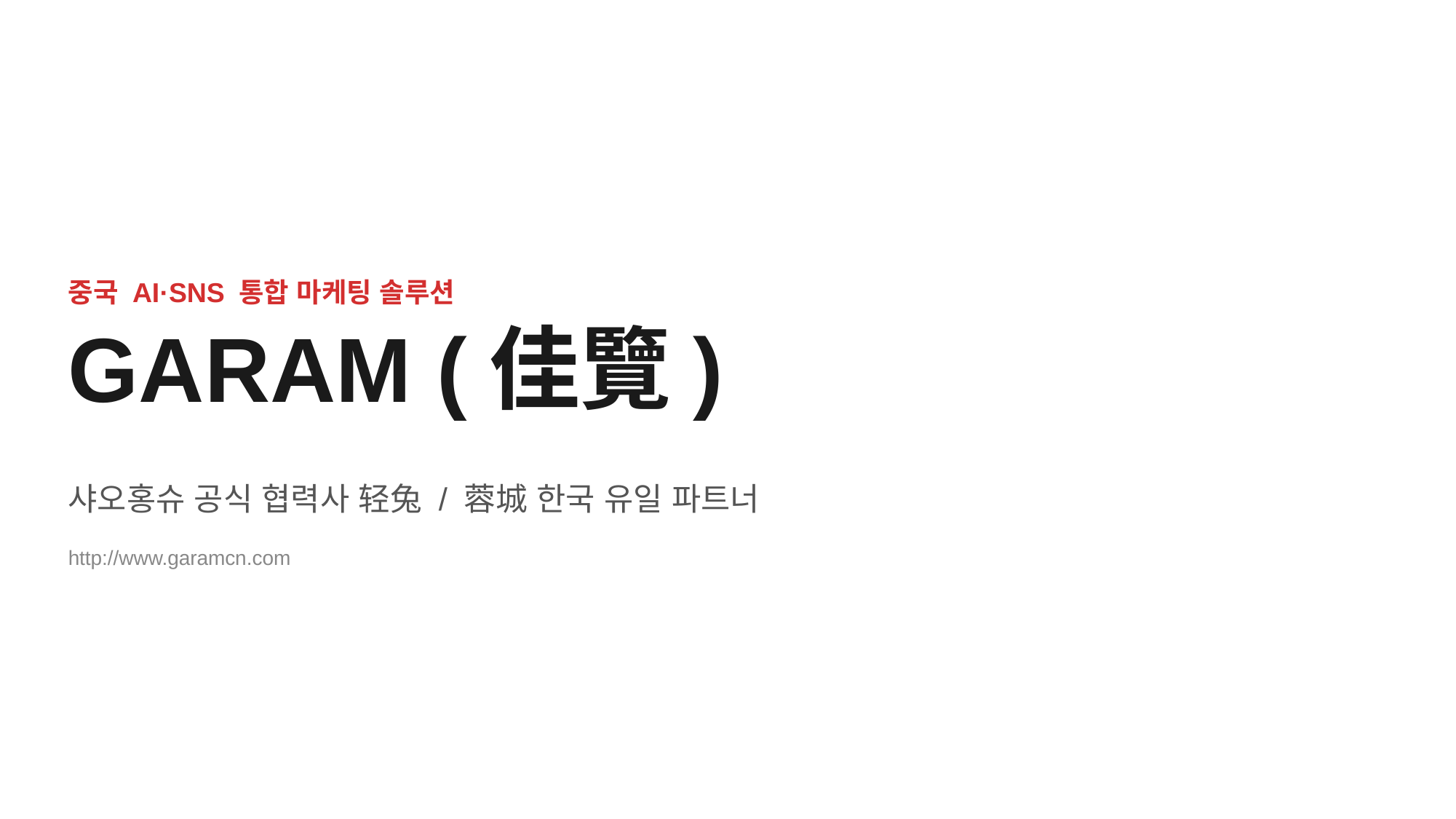

중국 AI·SNS 통합 마케팅 솔루션
GARAM (佳覽)
샤오홍슈 공식 협력사 轻兔 / 蓉城 한국 유일 파트너
http://www.garamcn.com